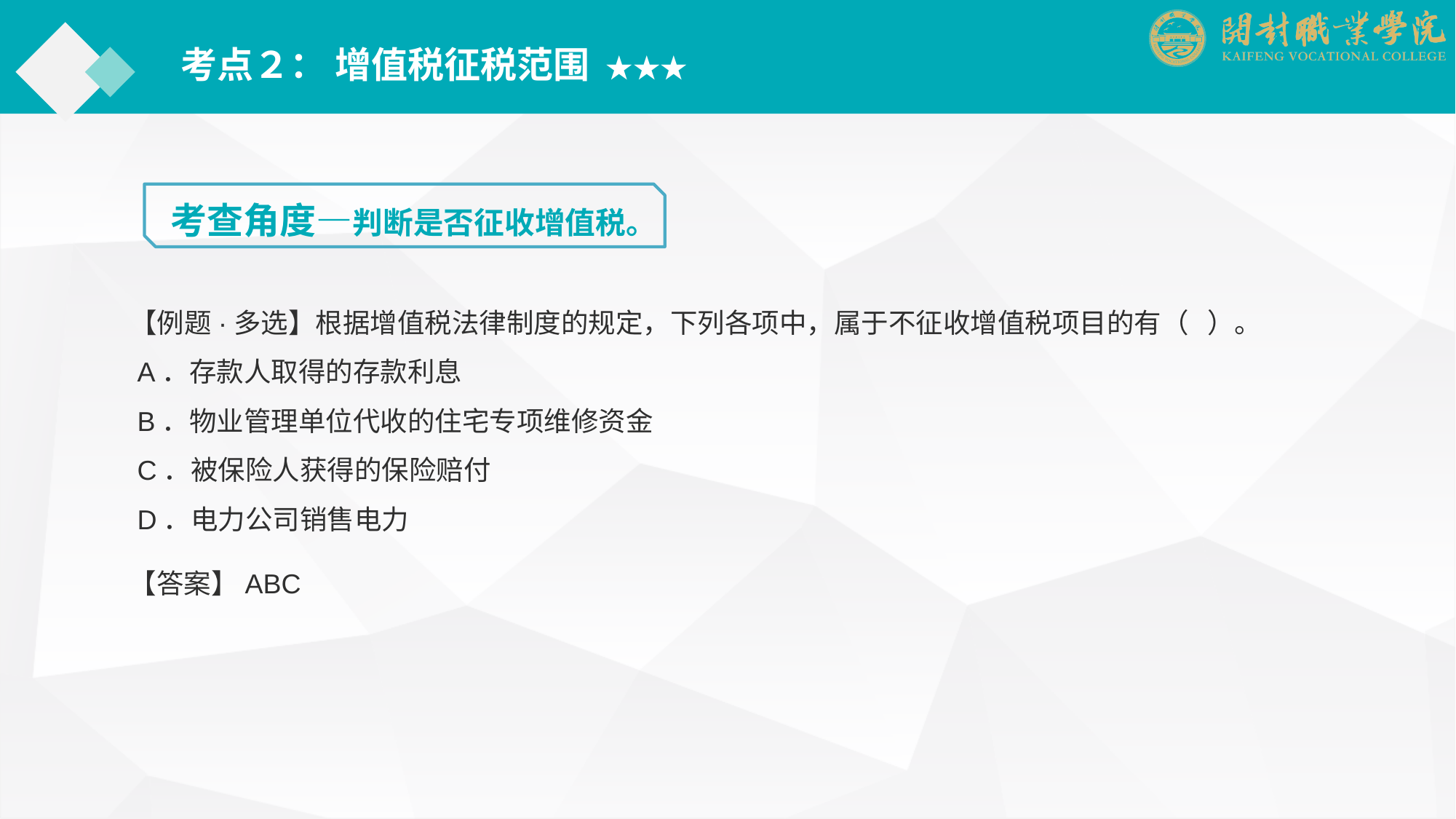

考点２： 增值税征税范围  ★★★
考查角度—判断是否征收增值税。

【例题·多选】根据增值税法律制度的规定，下列各项中，属于不征收增值税项目的有（   ）。
 A．存款人取得的存款利息
 B．物业管理单位代收的住宅专项维修资金
 C．被保险人获得的保险赔付
 D．电力公司销售电力
【答案】ABC